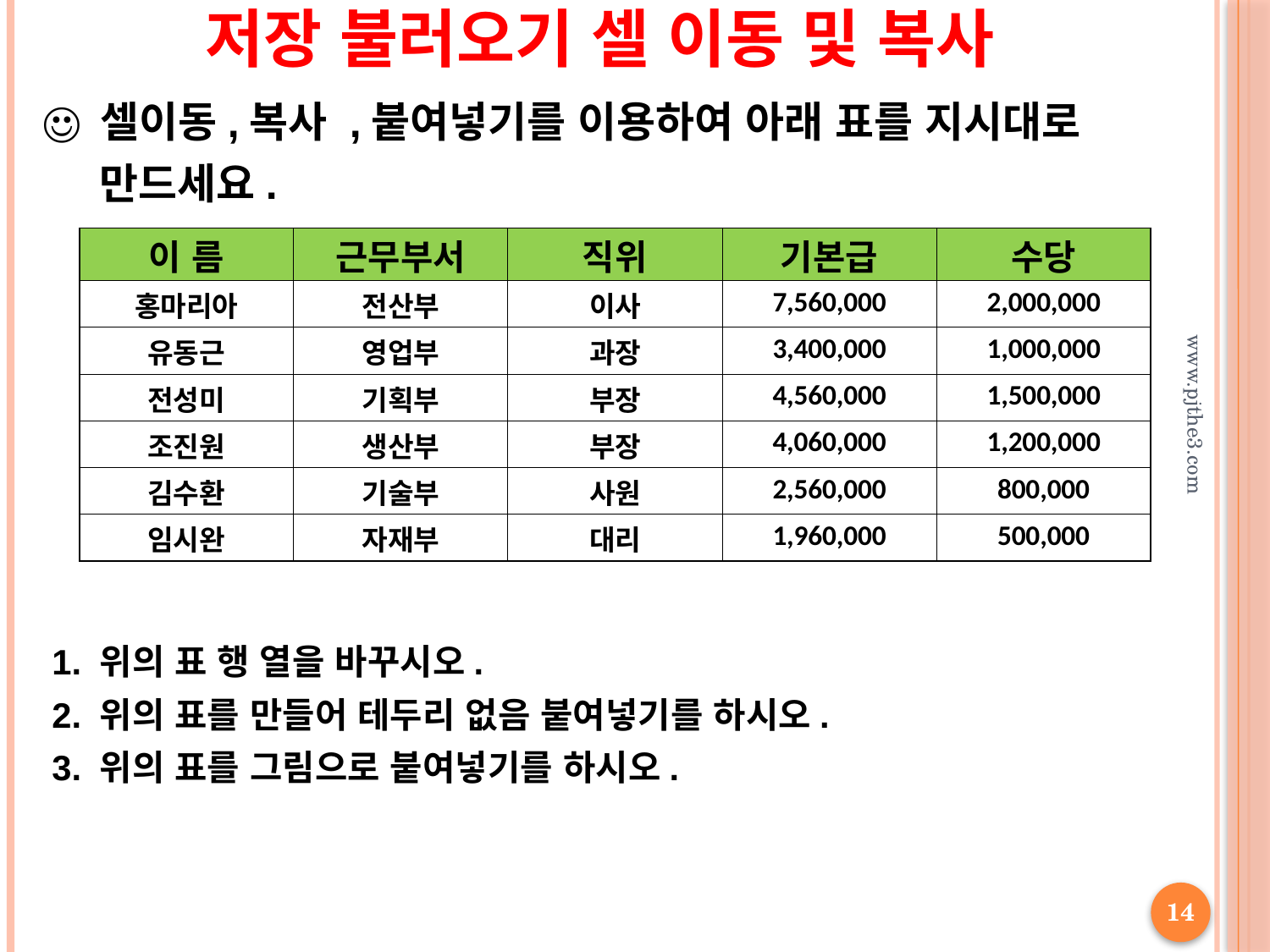

저장 불러오기 셀 이동 및 복사
☺ 셀이동,복사 ,붙여넣기를 이용하여 아래 표를 지시대로
    만드세요.

 1. 위의 표 행 열을 바꾸시오.
 2. 위의 표를 만들어 테두리 없음 붙여넣기를 하시오.
 3. 위의 표를 그림으로 붙여넣기를 하시오.
| 이 름 | 근무부서 | 직위 | 기본급 | 수당 |
| --- | --- | --- | --- | --- |
| 홍마리아 | 전산부 | 이사 | 7,560,000 | 2,000,000 |
| 유동근 | 영업부 | 과장 | 3,400,000 | 1,000,000 |
| 전성미 | 기획부 | 부장 | 4,560,000 | 1,500,000 |
| 조진원 | 생산부 | 부장 | 4,060,000 | 1,200,000 |
| 김수환 | 기술부 | 사원 | 2,560,000 | 800,000 |
| 임시완 | 자재부 | 대리 | 1,960,000 | 500,000 |
www.pjthe3.com
14